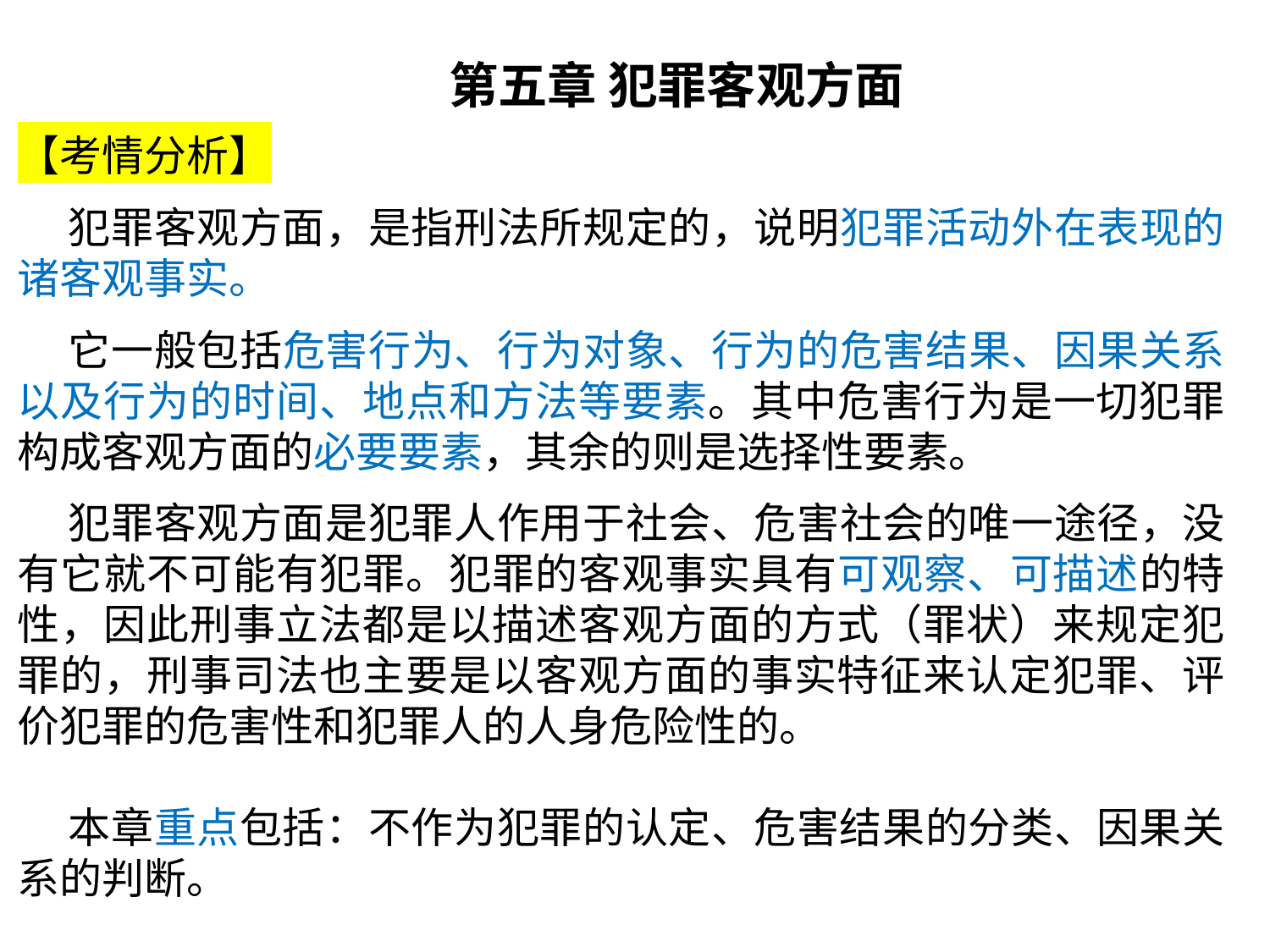

第五章 犯罪客观方面
【考情分析】

    犯罪客观方面，是指刑法所规定的，说明犯罪活动外在表现的诸客观事实。

    它一般包括危害行为、行为对象、行为的危害结果、因果关系以及行为的时间、地点和方法等要素。其中危害行为是一切犯罪构成客观方面的必要要素，其余的则是选择性要素。

    犯罪客观方面是犯罪人作用于社会、危害社会的唯一途径，没有它就不可能有犯罪。犯罪的客观事实具有可观察、可描述的特性，因此刑事立法都是以描述客观方面的方式（罪状）来规定犯罪的，刑事司法也主要是以客观方面的事实特征来认定犯罪、评价犯罪的危害性和犯罪人的人身危险性的。

    本章重点包括：不作为犯罪的认定、危害结果的分类、因果关系的判断。